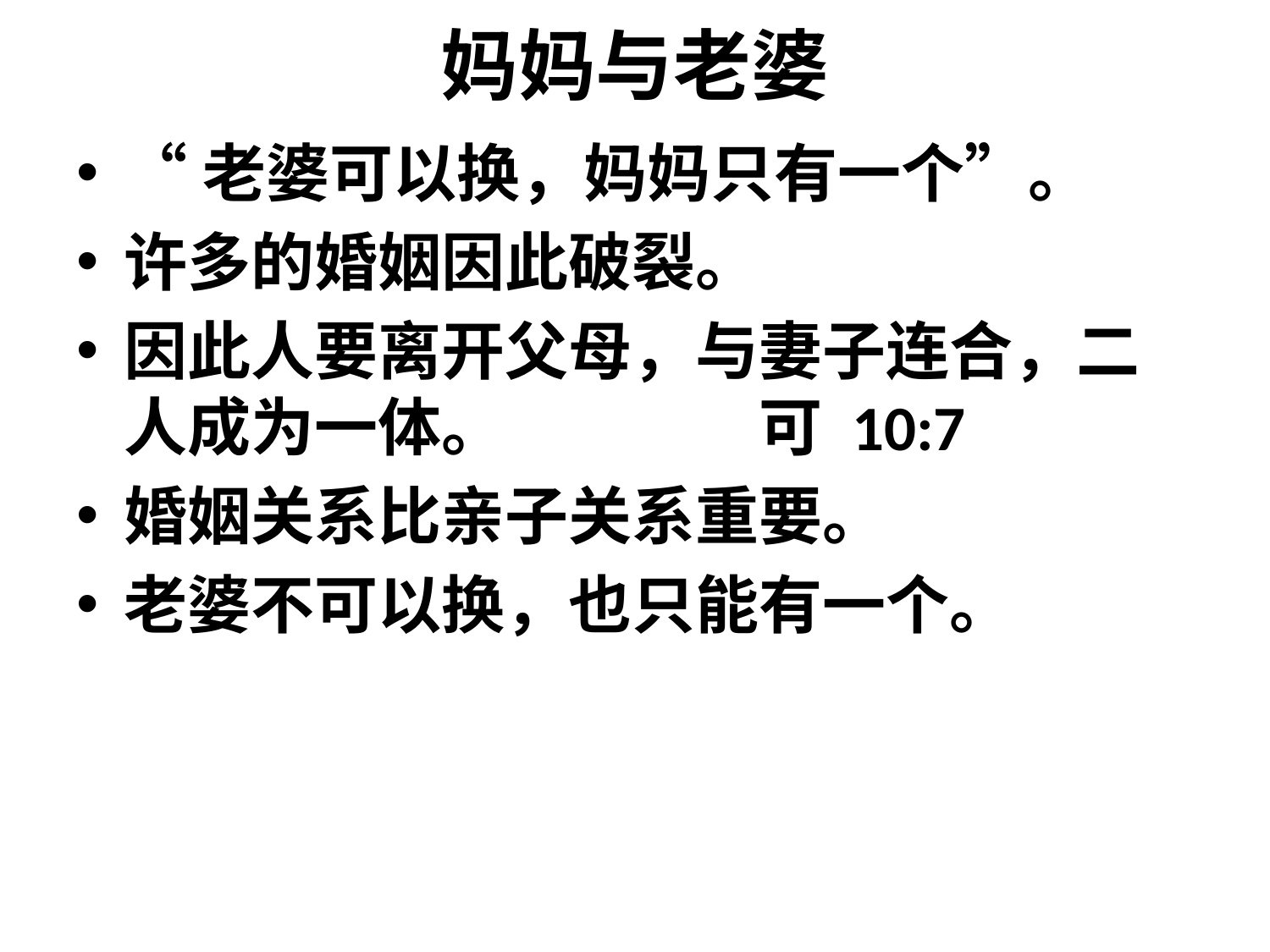

# 妈妈与老婆
“老婆可以换，妈妈只有一个”。
许多的婚姻因此破裂。
因此人要离开父母，与妻子连合，二人成为一体。		可 10:7
婚姻关系比亲子关系重要。
老婆不可以换，也只能有一个。